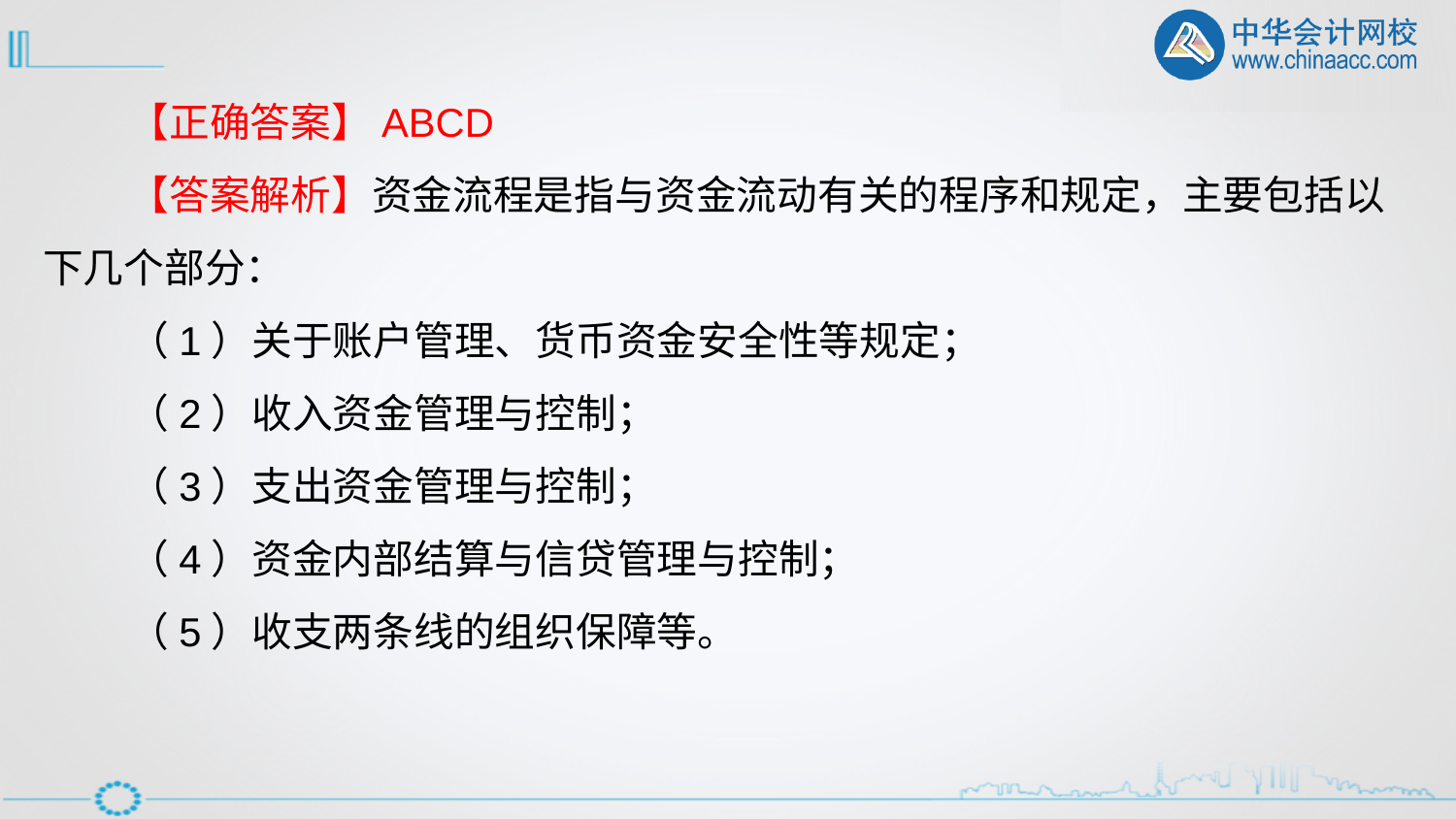

【正确答案】ABCD
【答案解析】资金流程是指与资金流动有关的程序和规定，主要包括以下几个部分：
（1）关于账户管理、货币资金安全性等规定；
（2）收入资金管理与控制；
（3）支出资金管理与控制；
（4）资金内部结算与信贷管理与控制；
（5）收支两条线的组织保障等。